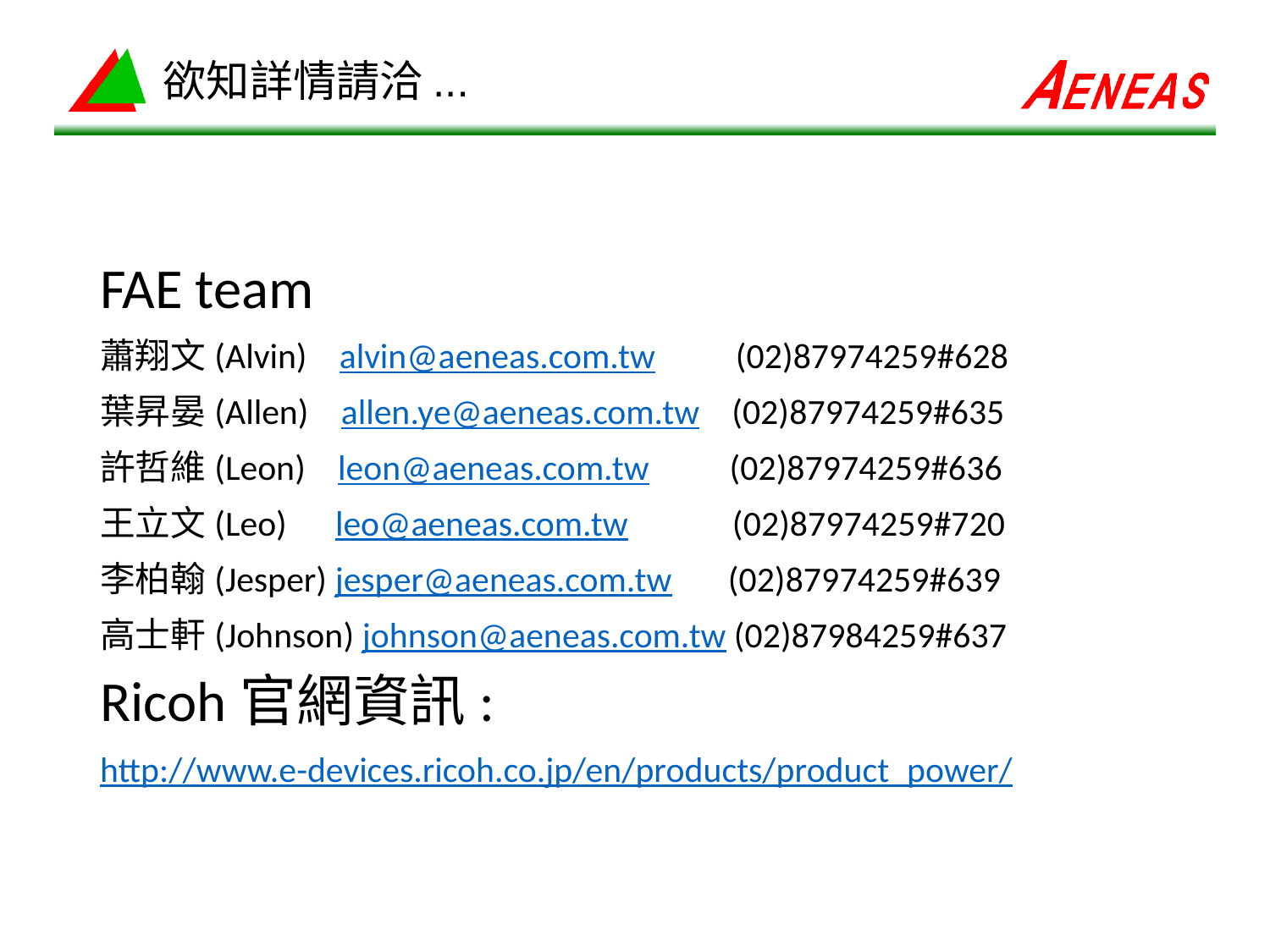

# 欲知詳情請洽...
FAE team
蕭翔文(Alvin)    alvin@aeneas.com.tw          (02)87974259#628
葉昇晏(Allen)    allen.ye@aeneas.com.tw    (02)87974259#635
許哲維(Leon)    leon@aeneas.com.tw          (02)87974259#636
王立文(Leo)      leo@aeneas.com.tw             (02)87974259#720
李柏翰(Jesper) jesper@aeneas.com.tw       (02)87974259#639
高士軒(Johnson) johnson@aeneas.com.tw (02)87984259#637
Ricoh官網資訊:
http://www.e-devices.ricoh.co.jp/en/products/product_power/